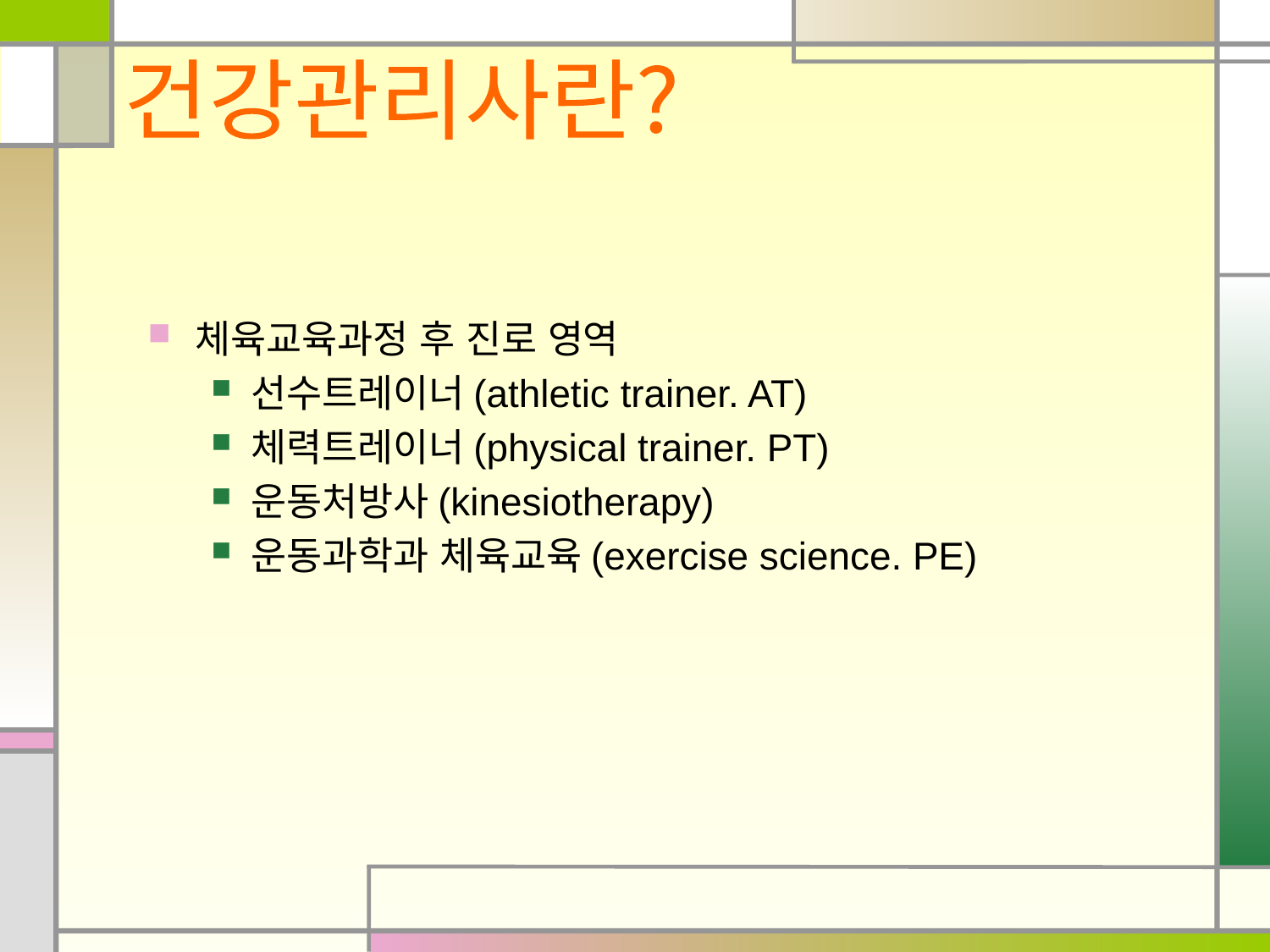

건강관리사란?
체육교육과정 후 진로 영역
선수트레이너(athletic trainer. AT)
체력트레이너(physical trainer. PT)
운동처방사(kinesiotherapy)
운동과학과 체육교육(exercise science. PE)